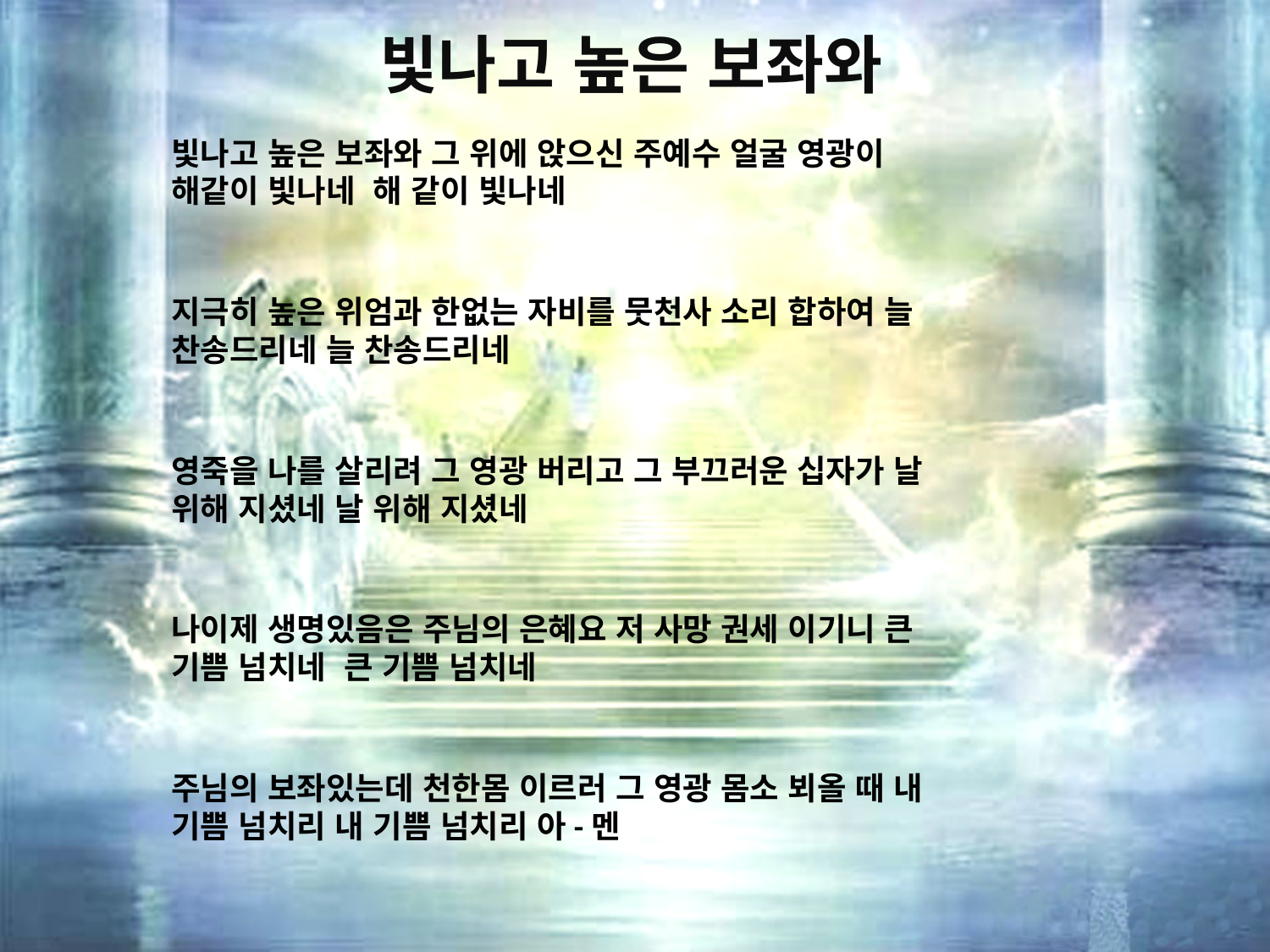

# 빛나고 높은 보좌와
빛나고 높은 보좌와 그 위에 앉으신 주예수 얼굴 영광이 해같이 빛나네  해 같이 빛나네
지극히 높은 위엄과 한없는 자비를 뭇천사 소리 합하여 늘 찬송드리네 늘 찬송드리네
영죽을 나를 살리려 그 영광 버리고 그 부끄러운 십자가 날 위해 지셨네 날 위해 지셨네
나이제 생명있음은 주님의 은혜요 저 사망 권세 이기니 큰 기쁨 넘치네  큰 기쁨 넘치네
주님의 보좌있는데 천한몸 이르러 그 영광 몸소 뵈올 때 내 기쁨 넘치리 내 기쁨 넘치리 아-멘